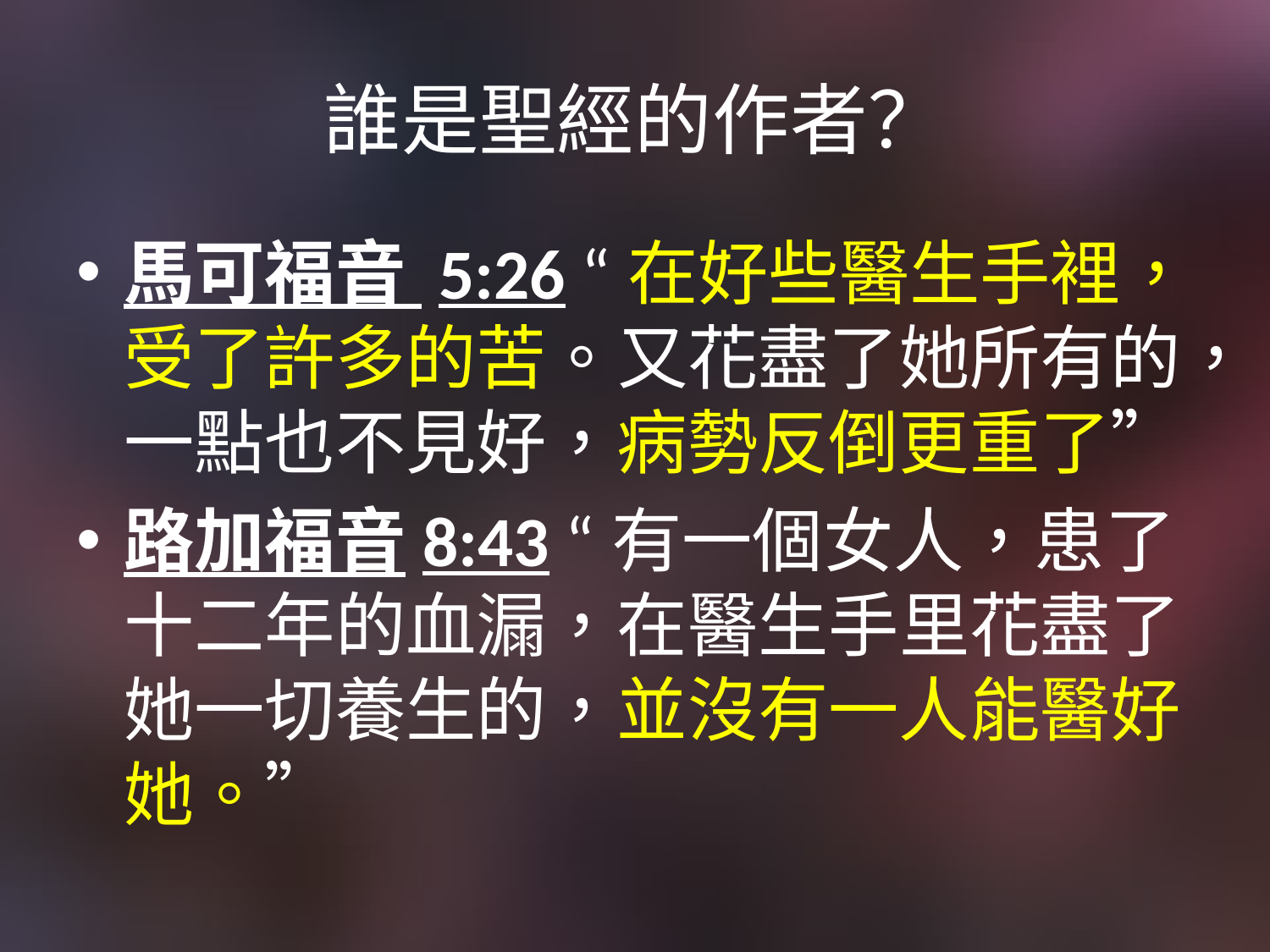

# 誰是聖經的作者？
馬可福音 5:26 “在好些醫生手裡，受了許多的苦。又花盡了她所有的，一點也不見好，病勢反倒更重了”
路加福音8:43 “有一個女人，患了十二年的血漏，在醫生手里花盡了她一切養生的，並沒有一人能醫好她。”